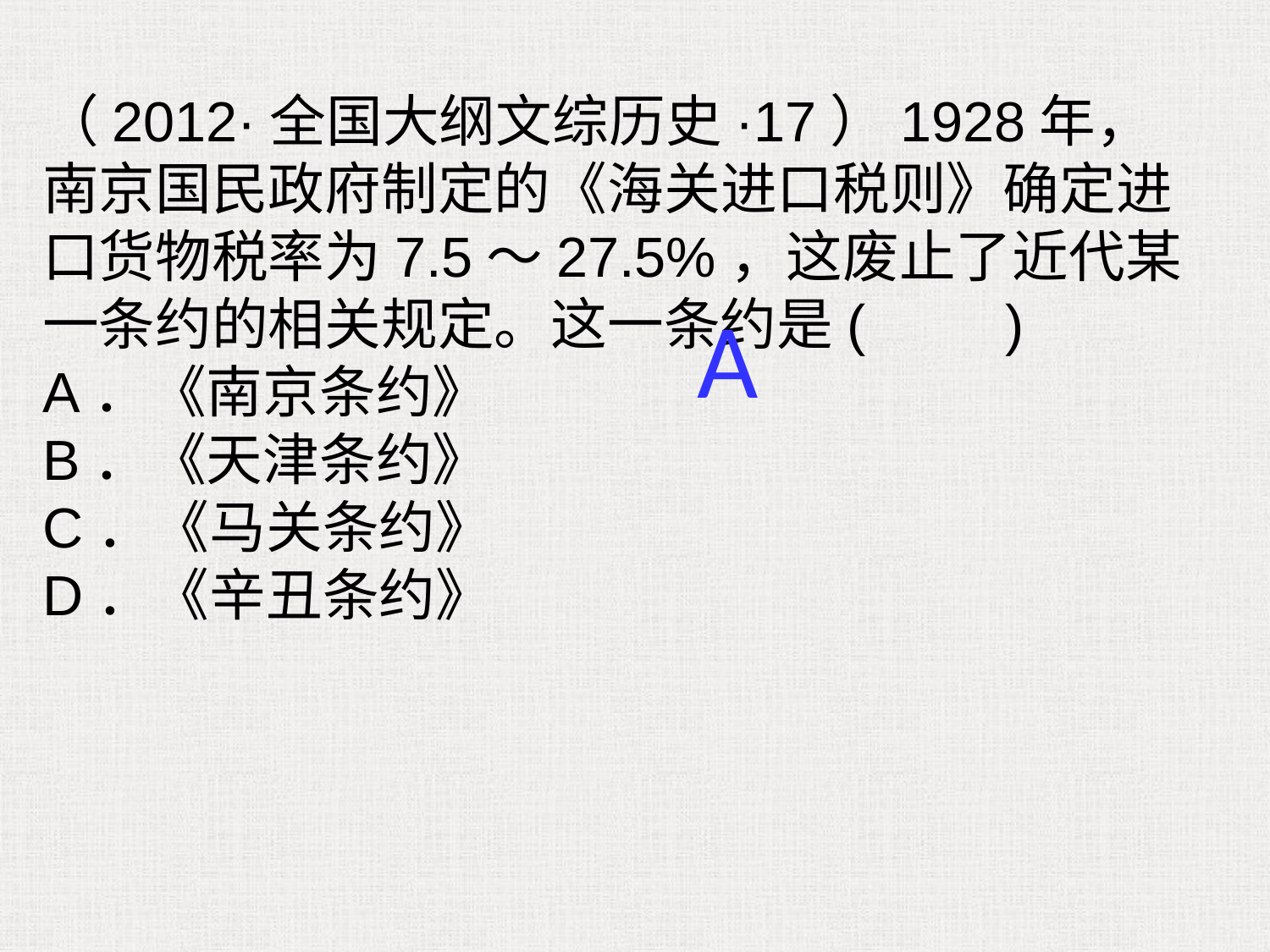

（2012·全国大纲文综历史·17）1928年，南京国民政府制定的《海关进口税则》确定进口货物税率为7.5～27.5%，这废止了近代某一条约的相关规定。这一条约是(　　)
A．《南京条约》
B．《天津条约》
C．《马关条约》
D．《辛丑条约》

A